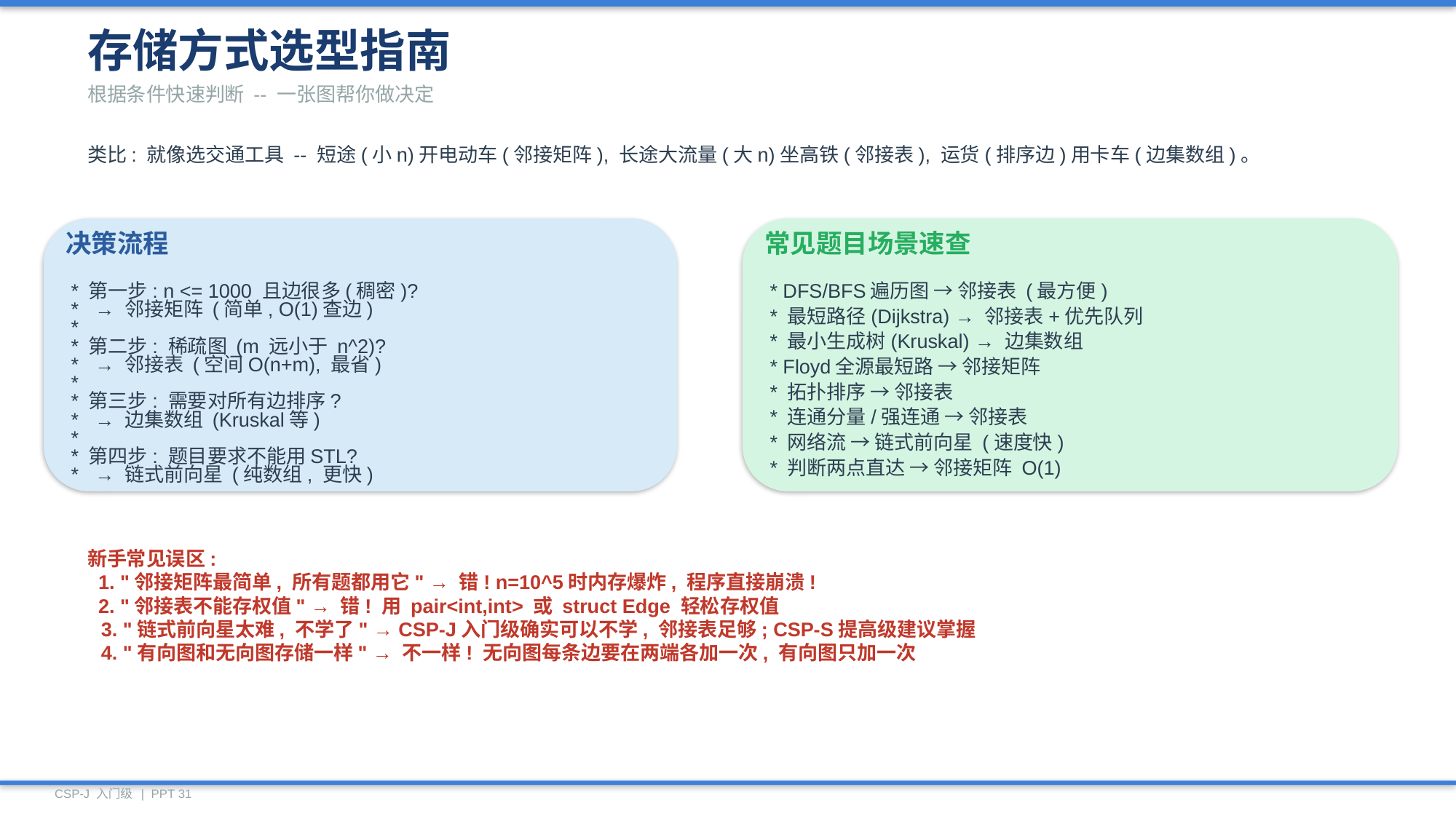

存储方式选型指南
根据条件快速判断 -- 一张图帮你做决定
类比: 就像选交通工具 -- 短途(小n)开电动车(邻接矩阵), 长途大流量(大n)坐高铁(邻接表), 运货(排序边)用卡车(边集数组)。

决策流程
常见题目场景速查
* 第一步: n <= 1000 且边很多(稠密)?
* DFS/BFS遍历图 → 邻接表 (最方便)
*   → 邻接矩阵 (简单, O(1)查边)
* 最短路径(Dijkstra) → 邻接表+优先队列
*
* 最小生成树(Kruskal) → 边集数组
* 第二步: 稀疏图 (m 远小于 n^2)?
*   → 邻接表 (空间O(n+m), 最省)
* Floyd全源最短路 → 邻接矩阵
*
* 拓扑排序 → 邻接表
* 第三步: 需要对所有边排序?
* 连通分量/强连通 → 邻接表
*   → 边集数组 (Kruskal等)
*
* 网络流 → 链式前向星 (速度快)
* 第四步: 题目要求不能用STL?
* 判断两点直达 → 邻接矩阵 O(1)
*   → 链式前向星 (纯数组, 更快)
新手常见误区:
  1. "邻接矩阵最简单, 所有题都用它" → 错! n=10^5时内存爆炸, 程序直接崩溃!
  2. "邻接表不能存权值" → 错! 用 pair<int,int> 或 struct Edge 轻松存权值
  3. "链式前向星太难, 不学了" → CSP-J入门级确实可以不学, 邻接表足够; CSP-S提高级建议掌握
  4. "有向图和无向图存储一样" → 不一样! 无向图每条边要在两端各加一次, 有向图只加一次

CSP-J 入门级  |  PPT 31